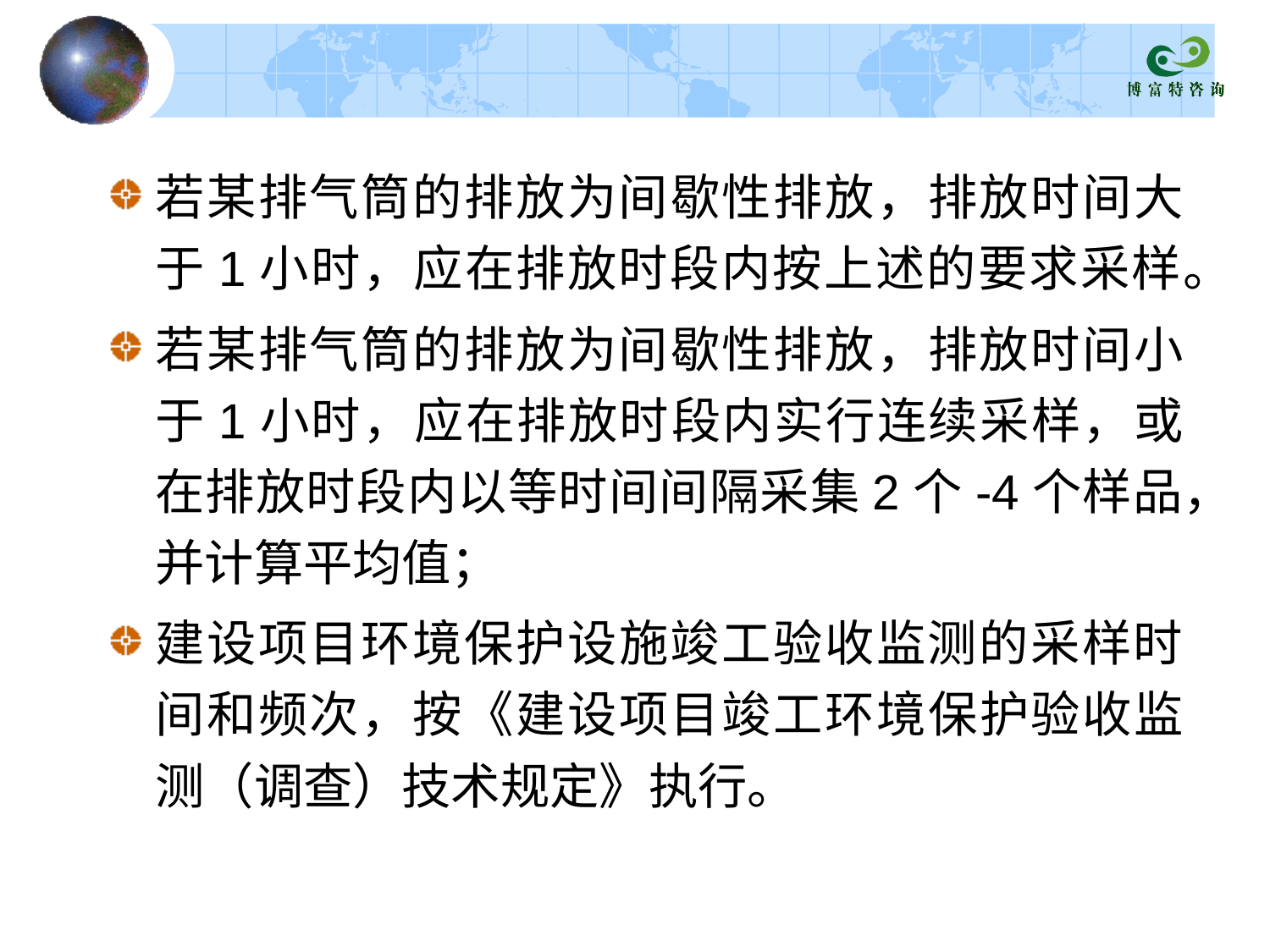

若某排气筒的排放为间歇性排放，排放时间大于1小时，应在排放时段内按上述的要求采样。
若某排气筒的排放为间歇性排放，排放时间小于1小时，应在排放时段内实行连续采样，或在排放时段内以等时间间隔采集2个-4个样品，并计算平均值；
建设项目环境保护设施竣工验收监测的采样时间和频次，按《建设项目竣工环境保护验收监测（调查）技术规定》执行。